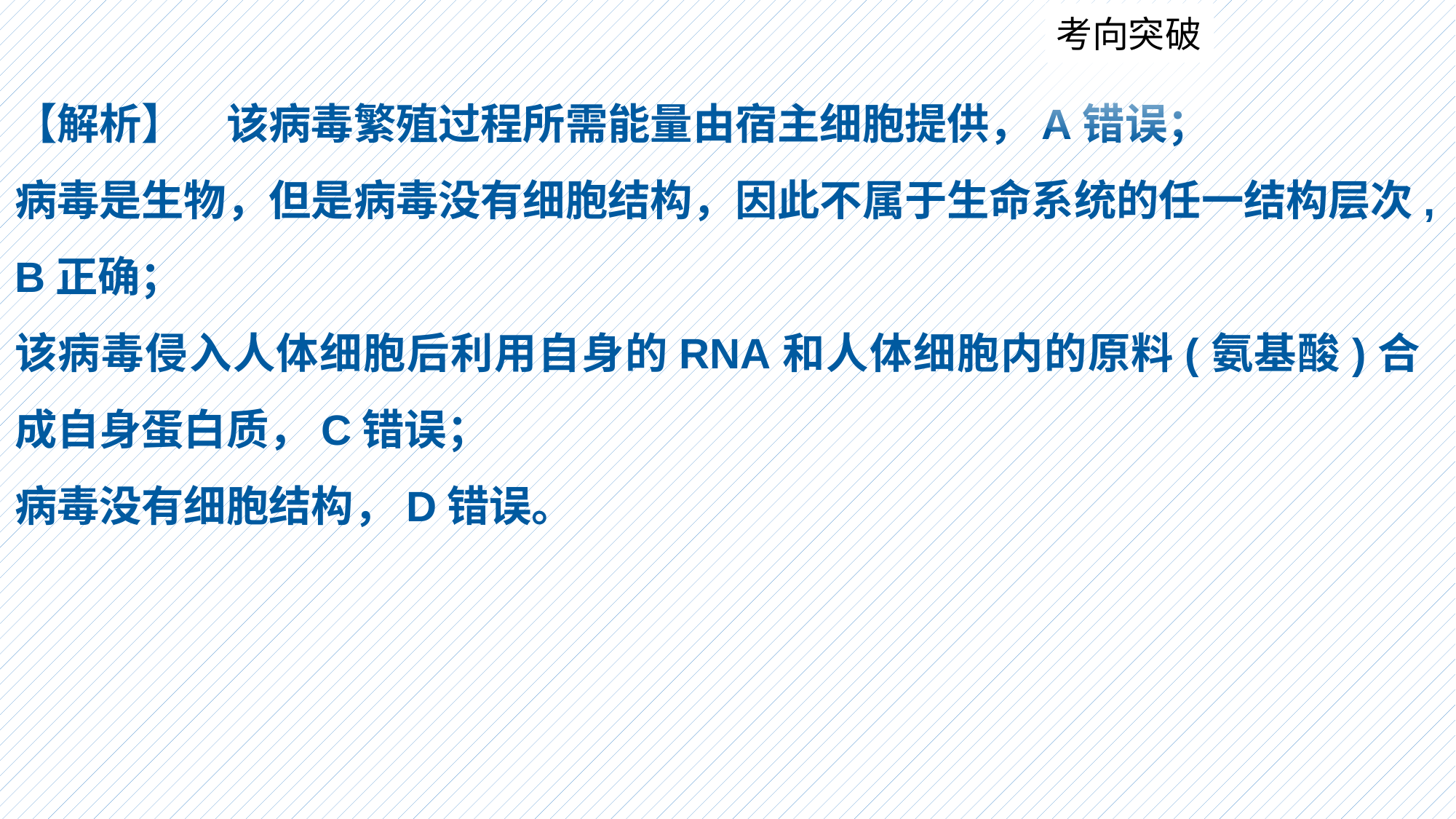

考向突破
【解析】　该病毒繁殖过程所需能量由宿主细胞提供，A错误；
病毒是生物，但是病毒没有细胞结构，因此不属于生命系统的任一结构层次,B正确；
该病毒侵入人体细胞后利用自身的RNA和人体细胞内的原料(氨基酸)合成自身蛋白质，C错误；
病毒没有细胞结构，D错误。